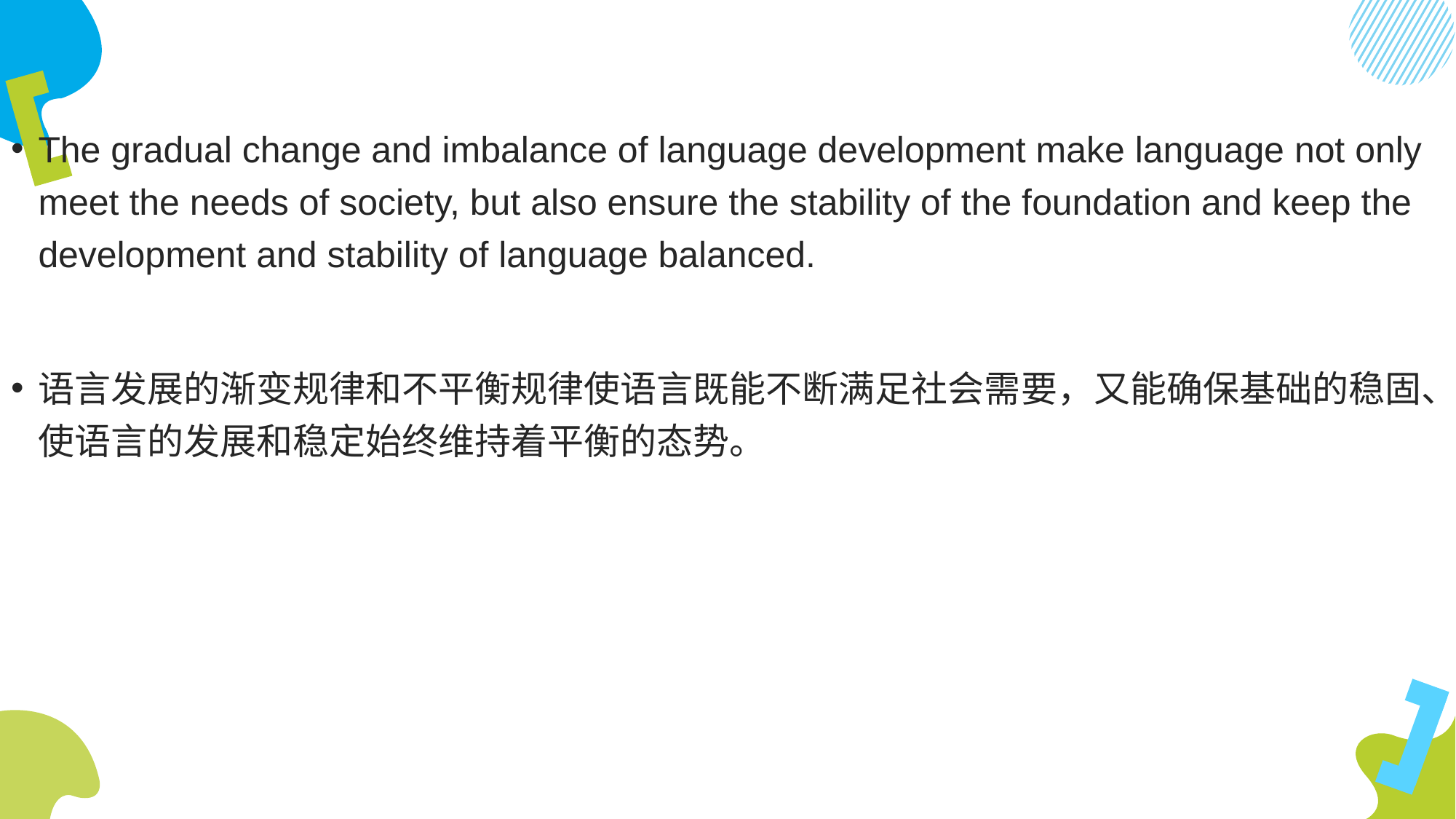

The gradual change and imbalance of language development make language not only meet the needs of society, but also ensure the stability of the foundation and keep the development and stability of language balanced.

语言发展的渐变规律和不平衡规律使语言既能不断满足社会需要，又能确保基础的稳固、使语言的发展和稳定始终维持着平衡的态势。